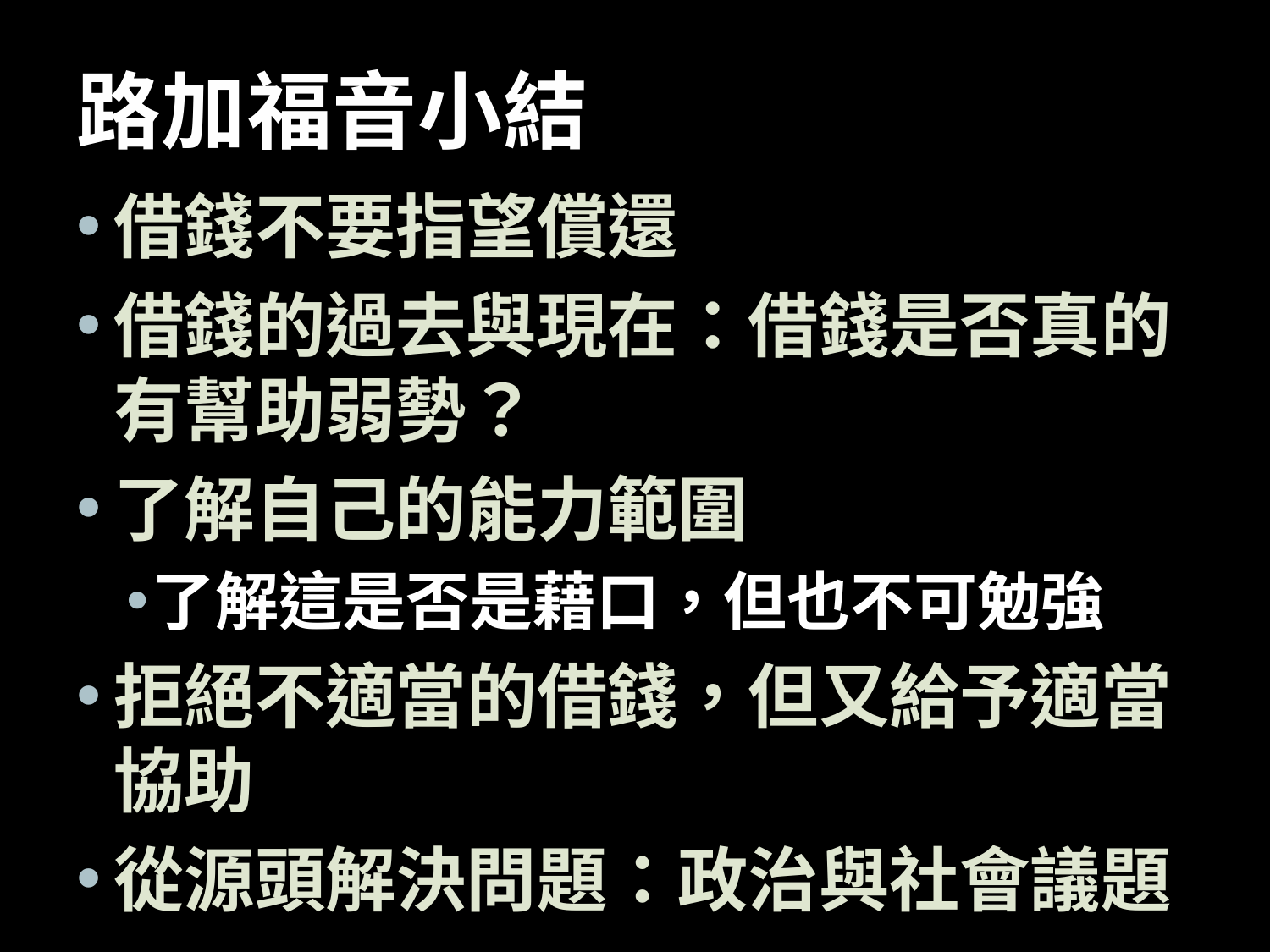

# 路加福音小結
借錢不要指望償還
借錢的過去與現在：借錢是否真的有幫助弱勢？
了解自己的能力範圍
了解這是否是藉口，但也不可勉強
拒絕不適當的借錢，但又給予適當協助
從源頭解決問題：政治與社會議題